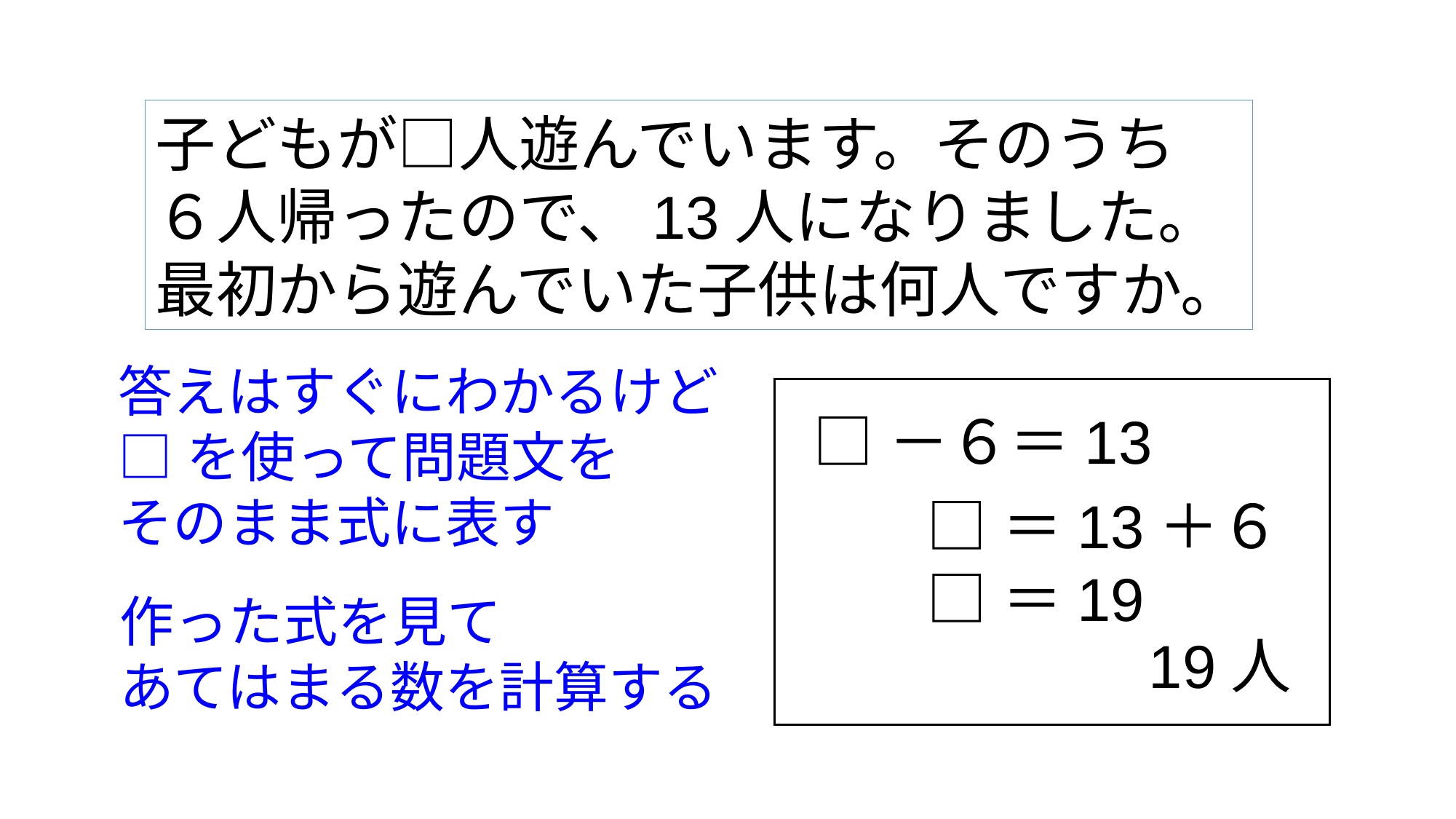

子どもが□人遊んでいます。そのうち
６人帰ったので、13人になりました。
最初から遊んでいた子供は何人ですか。
答えはすぐにわかるけど
□を使って問題文を
そのまま式に表す

□－６＝13
□＝13＋６
□＝19
作った式を見て
あてはまる数を計算する
19人